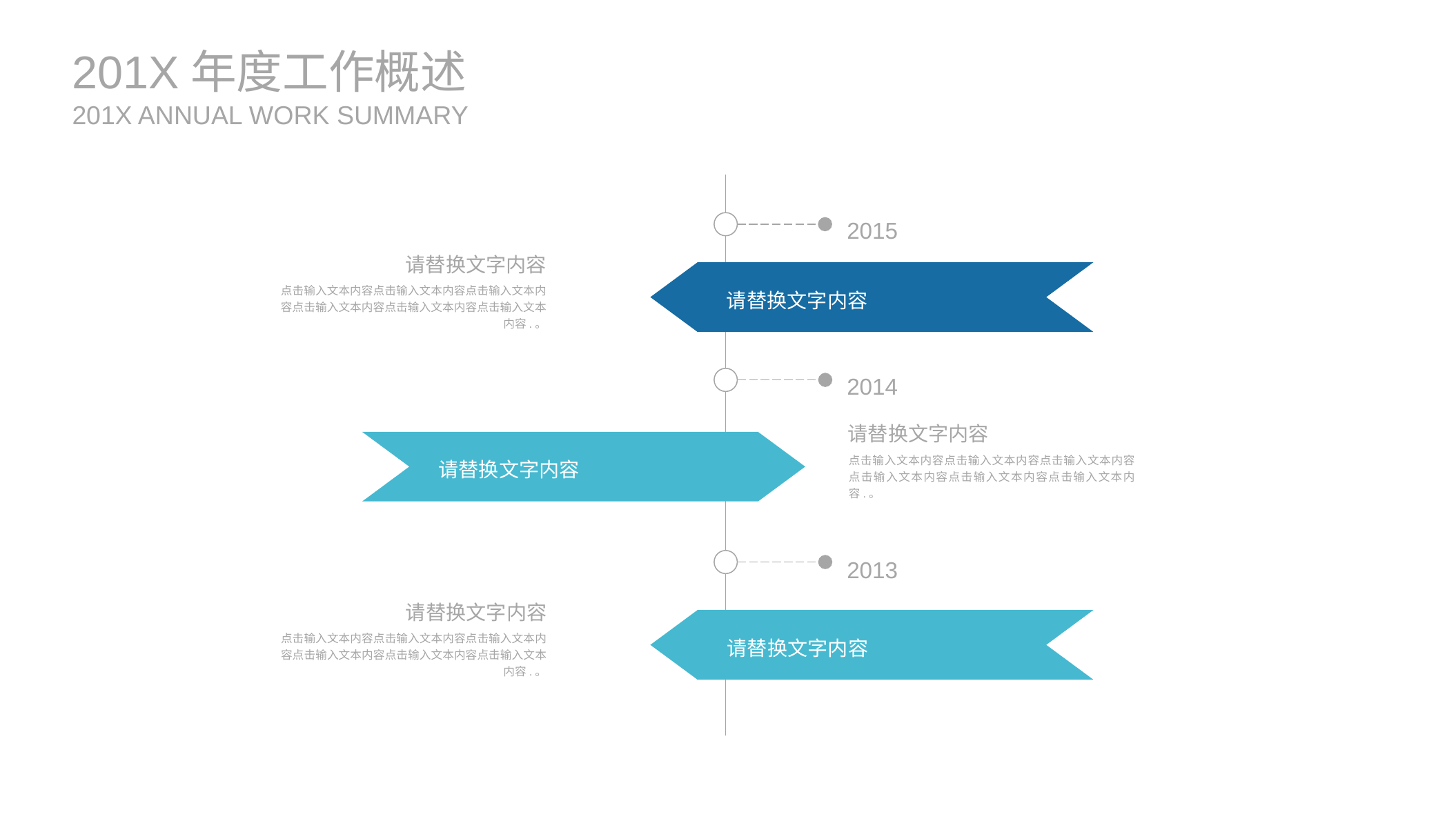

201X年度工作概述
201X ANNUAL WORK SUMMARY
2015

请替换文字内容
点击输入文本内容点击输入文本内容点击输入文本内容点击输入文本内容点击输入文本内容点击输入文本内容.。

请替换文字内容
2014

请替换文字内容
点击输入文本内容点击输入文本内容点击输入文本内容点击输入文本内容点击输入文本内容点击输入文本内容.。

请替换文字内容
2013

请替换文字内容
点击输入文本内容点击输入文本内容点击输入文本内容点击输入文本内容点击输入文本内容点击输入文本内容.。

请替换文字内容